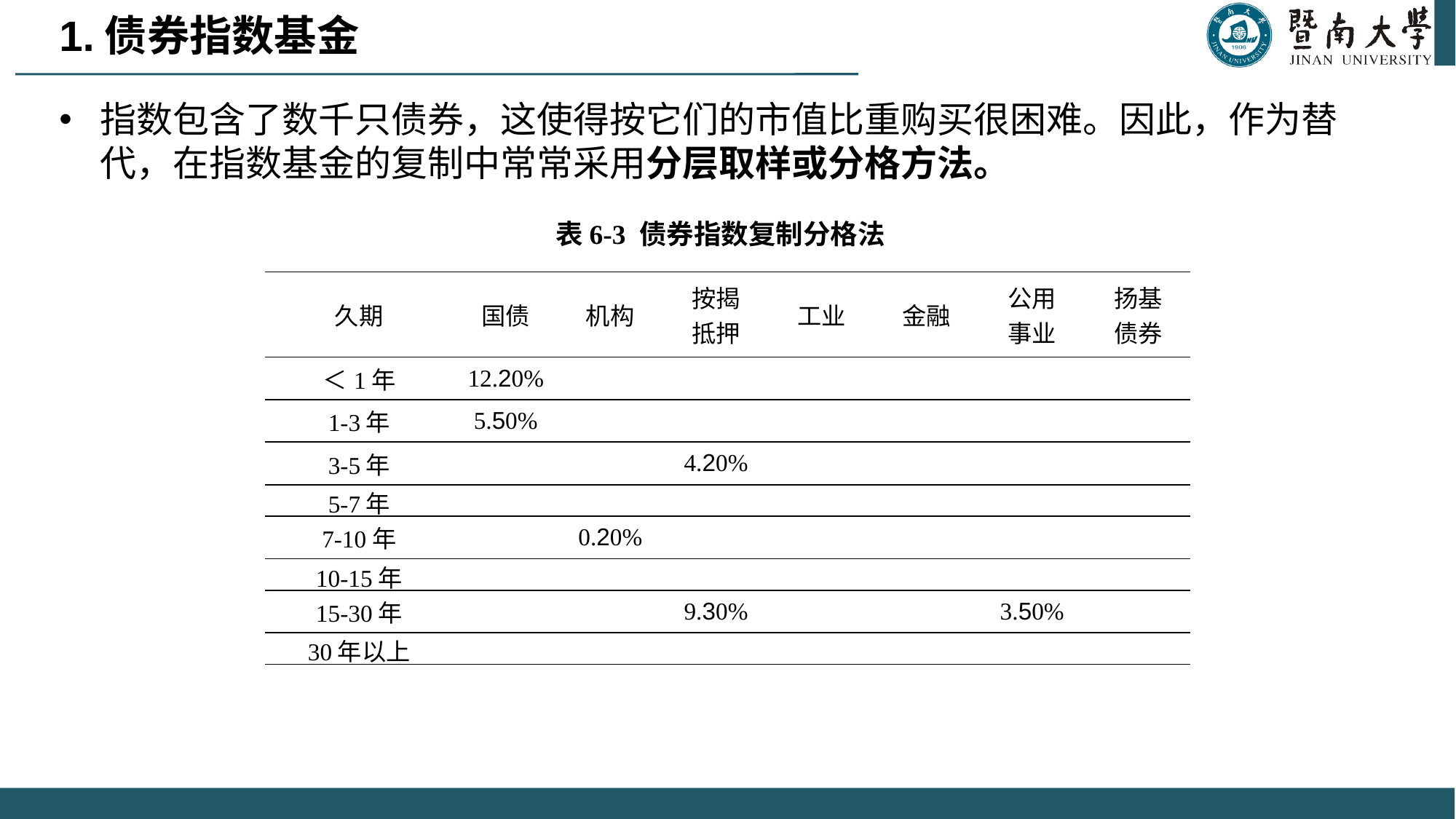

1.债券指数基金
指数包含了数千只债券，这使得按它们的市值比重购买很困难。因此，作为替代，在指数基金的复制中常常采用分层取样或分格方法。

表6-3 债券指数复制分格法
| 久期 | 国债 | 机构 | 按揭 抵押 | 工业 | 金融 | 公用 事业 | 扬基 债券 |
| --- | --- | --- | --- | --- | --- | --- | --- |
| ＜1年 | 12.20% |  |  |  |  |  |  |
| 1-3年 | 5.50% |  |  |  |  |  |  |
| 3-5年 |  |  | 4.20% |  |  |  |  |
| 5-7年 |  |  |  |  |  |  |  |
| 7-10年 |  | 0.20% |  |  |  |  |  |
| 10-15年 |  |  |  |  |  |  |  |
| 15-30年 |  |  | 9.30% |  |  | 3.50% |  |
| 30年以上 |  |  |  |  |  |  |  |